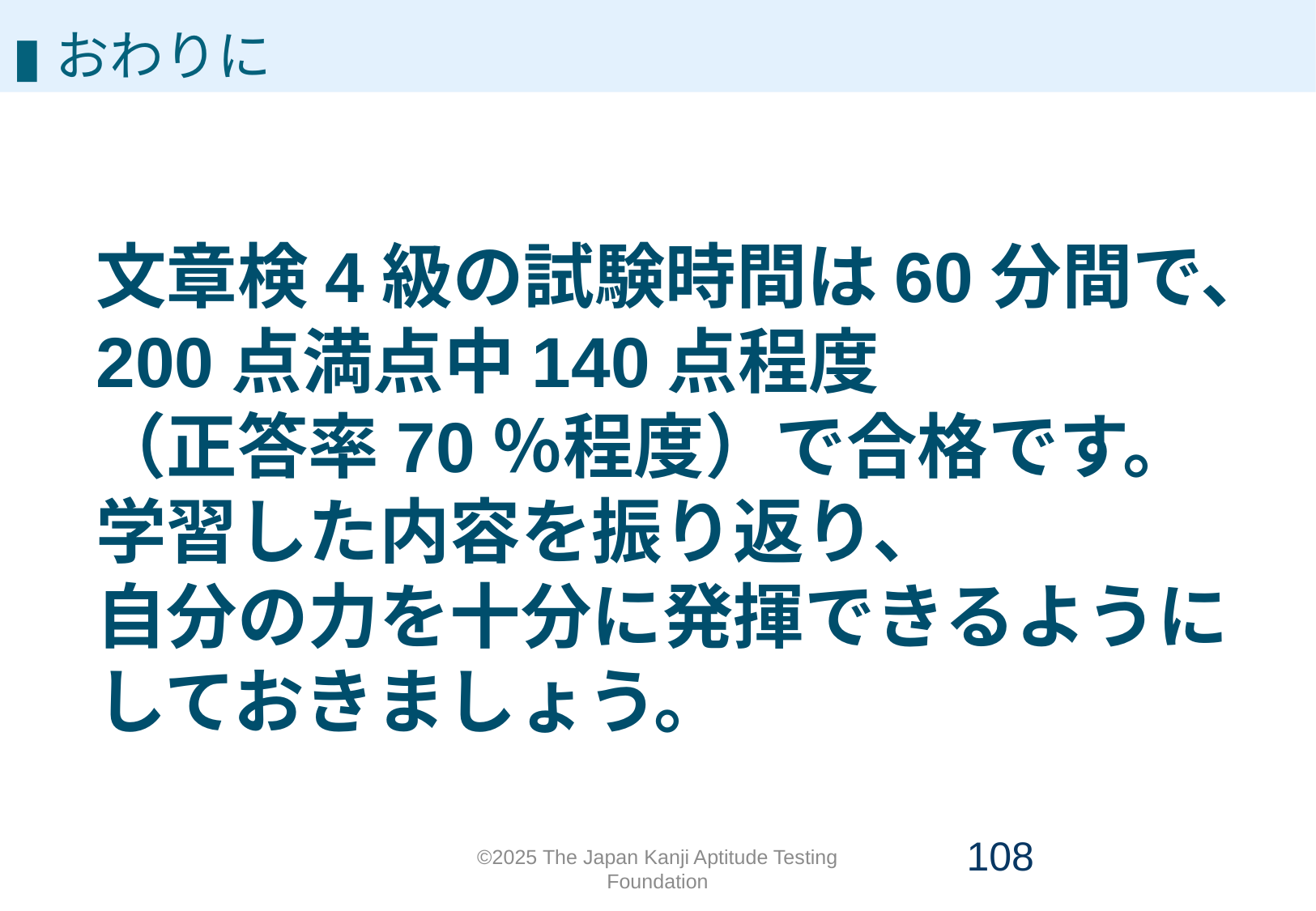

▮おわりに
文章検4級の試験時間は60分間で、
200点満点中140点程度
（正答率70％程度）で合格です。
学習した内容を振り返り、
自分の力を十分に発揮できるようにしておきましょう。
©2025 The Japan Kanji Aptitude Testing Foundation
108